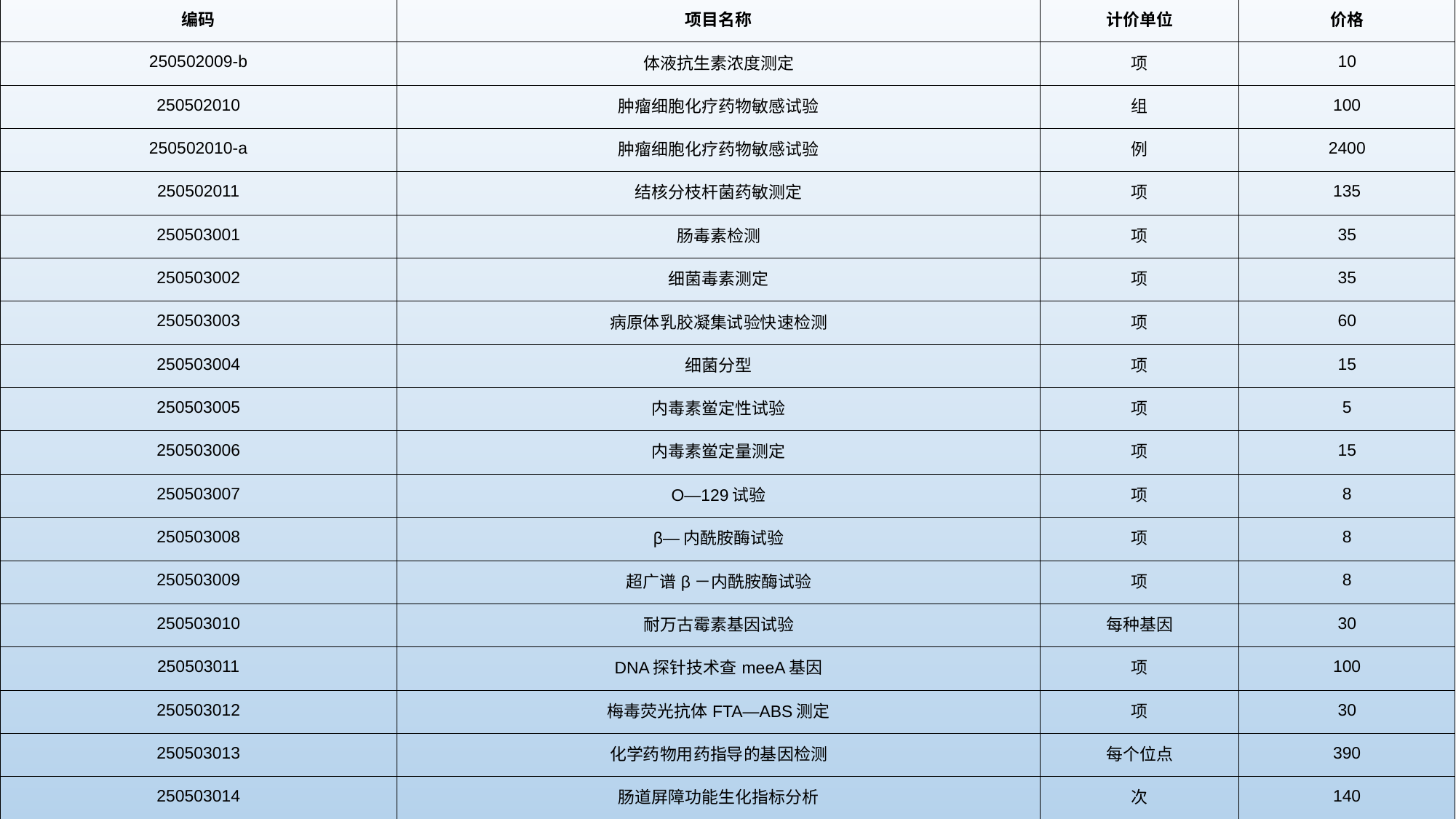

| 编码 | 项目名称 | 计价单位 | 价格 |
| --- | --- | --- | --- |
| 250502009-b | 体液抗生素浓度测定 | 项 | 10 |
| 250502010 | 肿瘤细胞化疗药物敏感试验 | 组 | 100 |
| 250502010-a | 肿瘤细胞化疗药物敏感试验 | 例 | 2400 |
| 250502011 | 结核分枝杆菌药敏测定 | 项 | 135 |
| 250503001 | 肠毒素检测 | 项 | 35 |
| 250503002 | 细菌毒素测定 | 项 | 35 |
| 250503003 | 病原体乳胶凝集试验快速检测 | 项 | 60 |
| 250503004 | 细菌分型 | 项 | 15 |
| 250503005 | 内毒素鲎定性试验 | 项 | 5 |
| 250503006 | 内毒素鲎定量测定 | 项 | 15 |
| 250503007 | O—129试验 | 项 | 8 |
| 250503008 | β—内酰胺酶试验 | 项 | 8 |
| 250503009 | 超广谱β－内酰胺酶试验 | 项 | 8 |
| 250503010 | 耐万古霉素基因试验 | 每种基因 | 30 |
| 250503011 | DNA探针技术查meeA基因 | 项 | 100 |
| 250503012 | 梅毒荧光抗体FTA—ABS测定 | 项 | 30 |
| 250503013 | 化学药物用药指导的基因检测 | 每个位点 | 390 |
| 250503014 | 肠道屏障功能生化指标分析 | 次 | 140 |